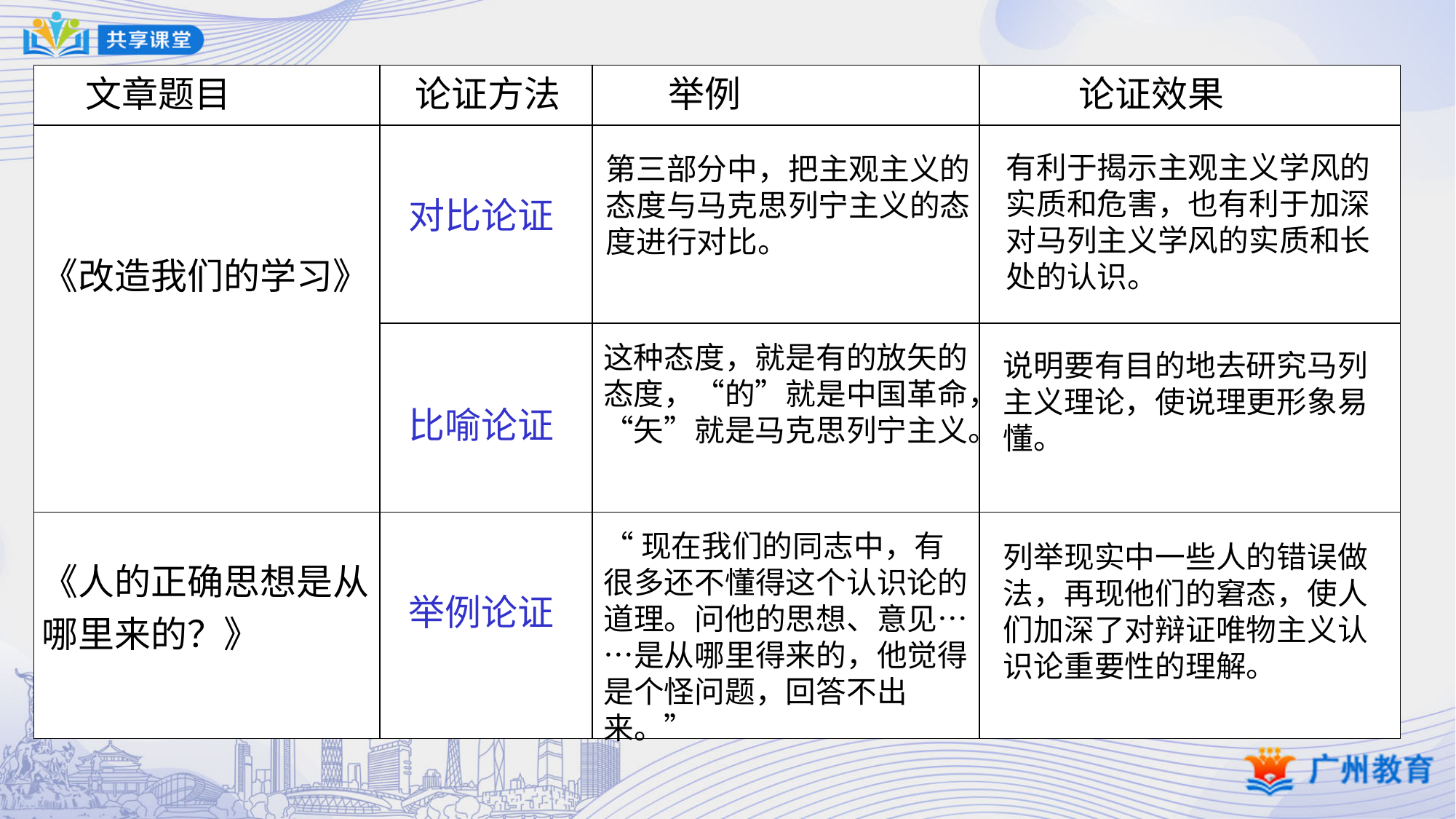

| 文章题目 | 论证方法 | 举例 | 论证效果 |
| --- | --- | --- | --- |
| 《改造我们的学习》 |  |  |  |
|  |  |  |  |
| 《人的正确思想是从哪里来的？》 |  |  |  |
有利于揭示主观主义学风的实质和危害，也有利于加深对马列主义学风的实质和长处的认识。
第三部分中，把主观主义的态度与马克思列宁主义的态度进行对比。
对比论证
这种态度，就是有的放矢的态度，“的”就是中国革命，“矢”就是马克思列宁主义。
说明要有目的地去研究马列主义理论，使说理更形象易懂。
比喻论证
“现在我们的同志中，有很多还不懂得这个认识论的道理。问他的思想、意见……是从哪里得来的，他觉得是个怪问题，回答不出来。”
列举现实中一些人的错误做法，再现他们的窘态，使人们加深了对辩证唯物主义认识论重要性的理解。
举例论证